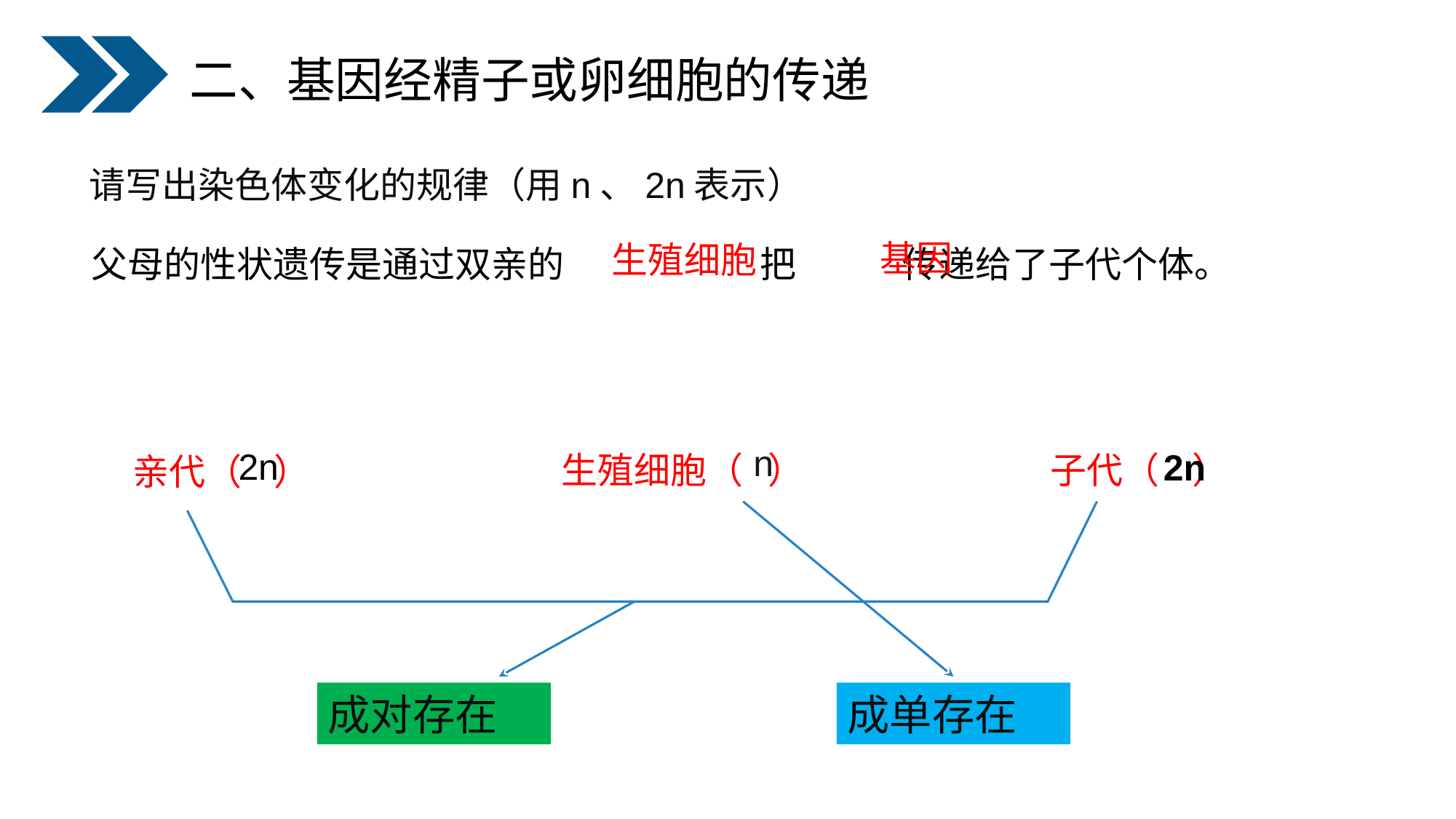

二、基因经精子或卵细胞的传递
请写出染色体变化的规律（用n、2n表示）
    父母的性状遗传是通过双亲的                        把             传递给了子代个体。
基因
生殖细胞
n
2n
2n
子代（    ）
生殖细胞（   ）
亲代（    ）

成单存在
成对存在